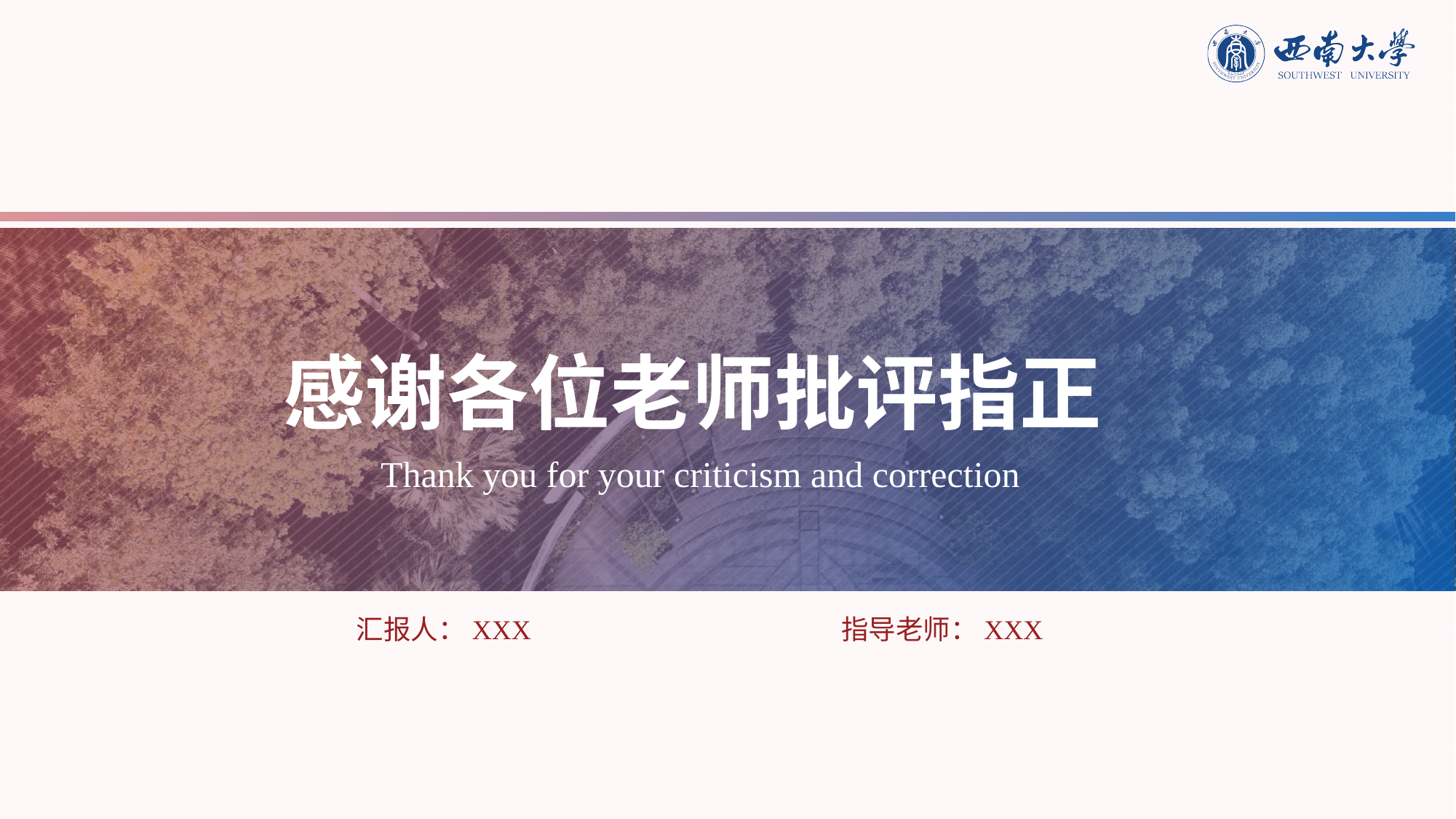

感谢各位老师批评指正
Thank you for your criticism and correction
汇报人：XXX
指导老师：XXX